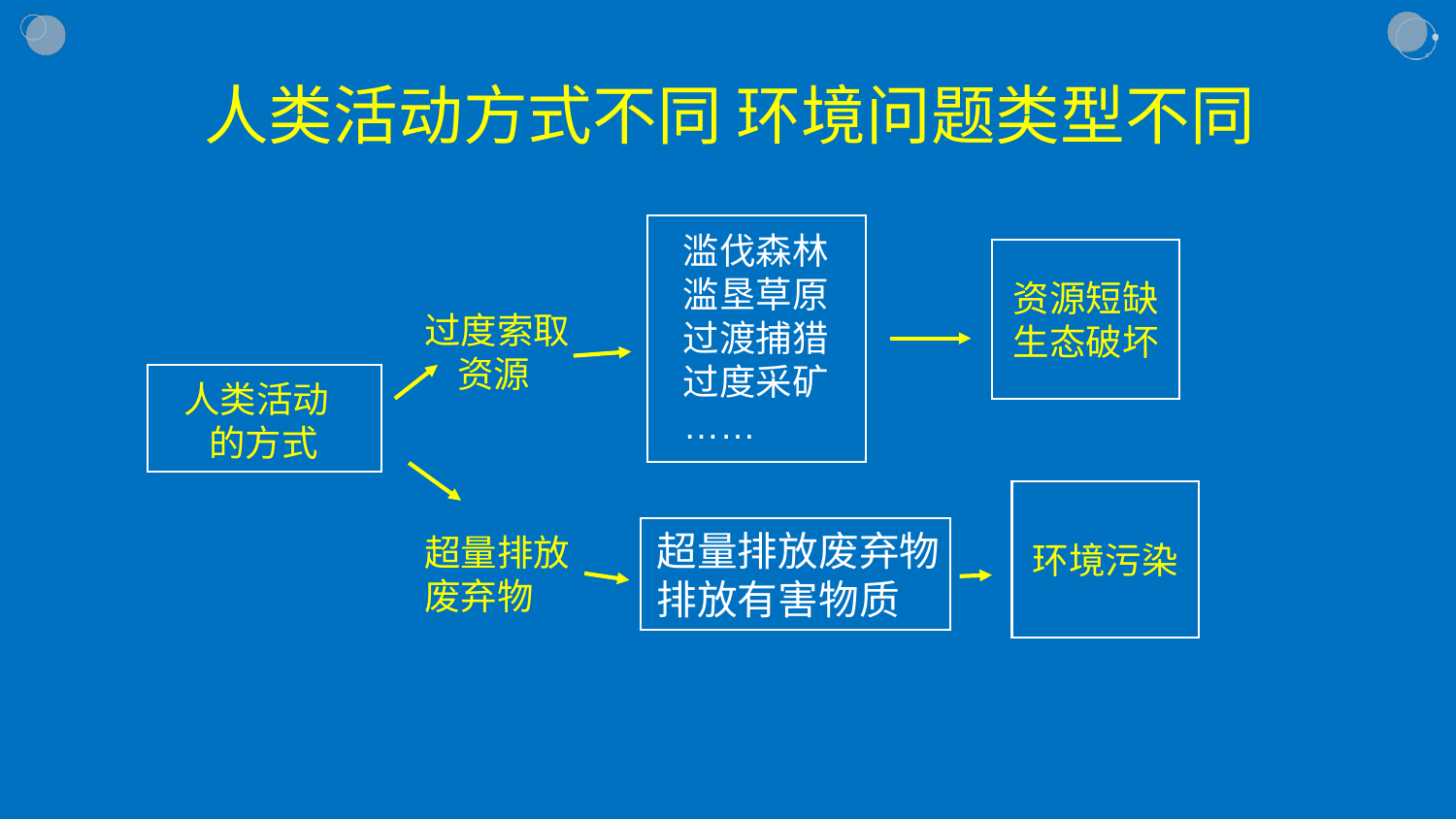

人类活动方式不同 环境问题类型不同

滥伐森林
滥垦草原
过渡捕猎
过度采矿
……

资源短缺
生态破坏
过度索取
   资源

人类活动
  的方式
环境污染

超量排放废弃物
排放有害物质
超量排放
废弃物